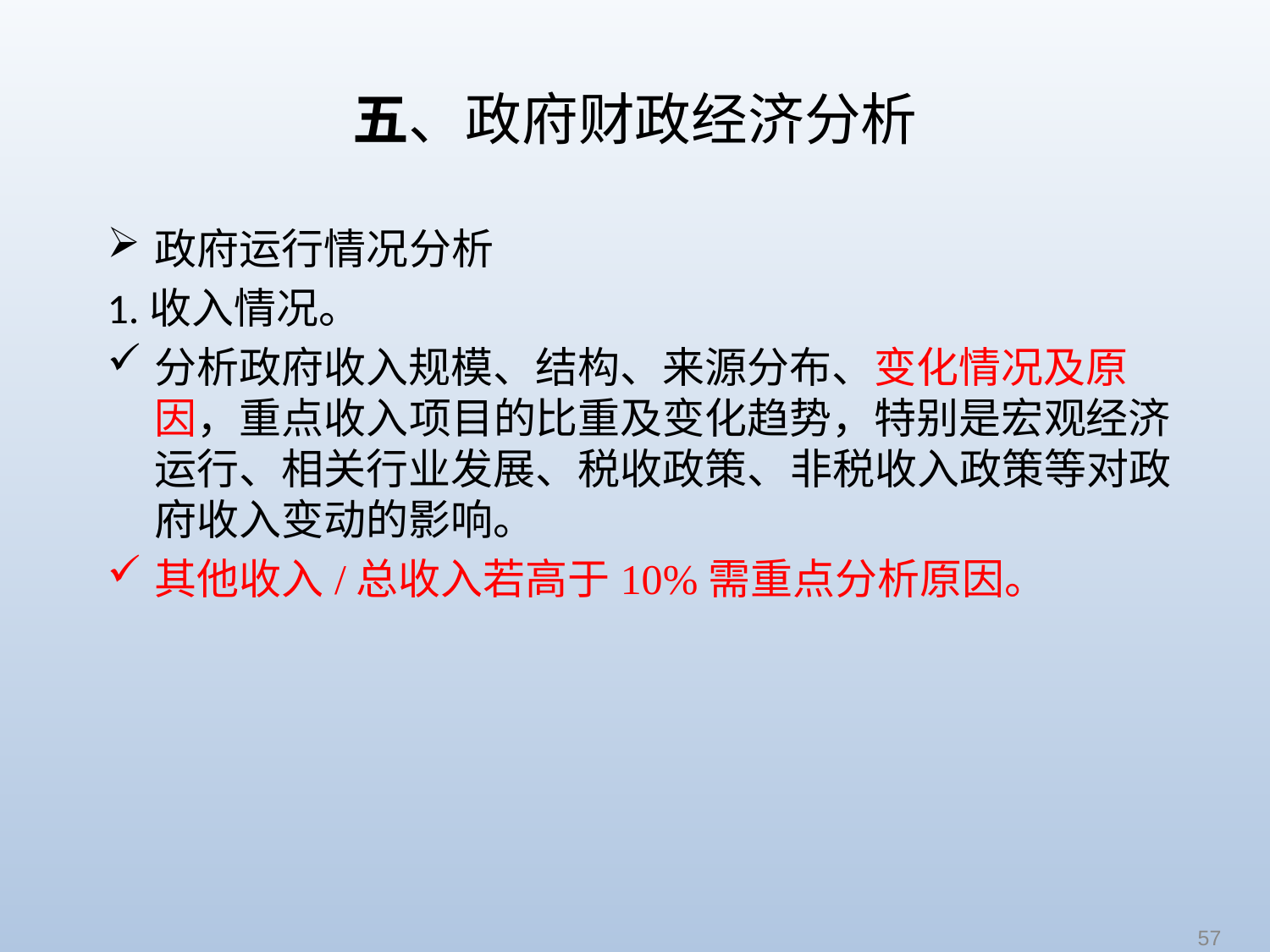

# 五、政府财政经济分析
政府运行情况分析
1.收入情况。
分析政府收入规模、结构、来源分布、变化情况及原因，重点收入项目的比重及变化趋势，特别是宏观经济运行、相关行业发展、税收政策、非税收入政策等对政府收入变动的影响。
其他收入/总收入若高于10%需重点分析原因。

57